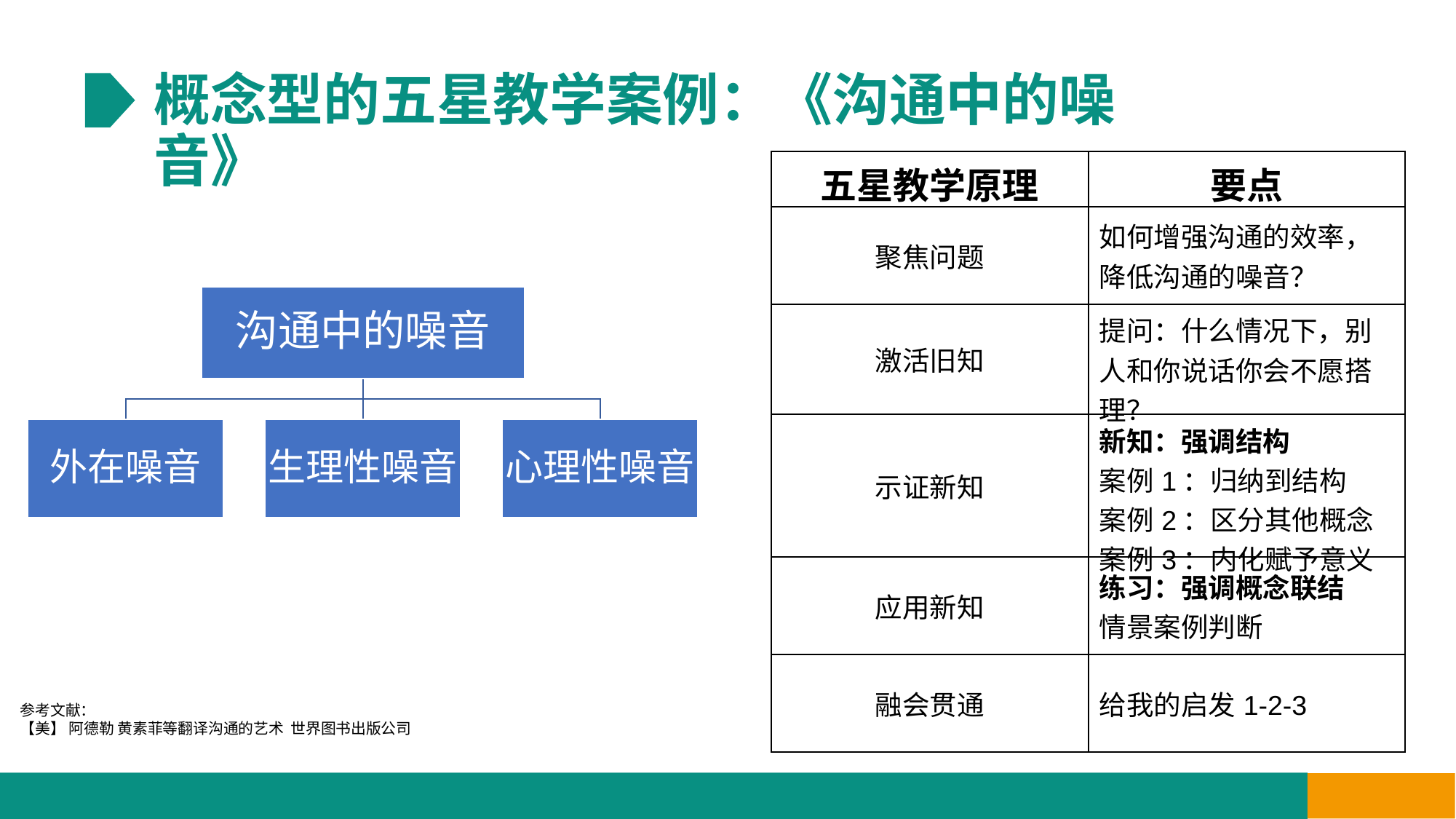

概念型的五星教学案例：《沟通中的噪音》
沟通中的噪音
外在噪音
生理性噪音
心理性噪音
| 五星教学原理 | 要点 |
| --- | --- |
| 聚焦问题 | 如何增强沟通的效率，降低沟通的噪音？ |
| 激活旧知 | 提问：什么情况下，别人和你说话你会不愿搭理？ |
| 示证新知 | 新知：强调结构 案例1：归纳到结构 案例2：区分其他概念 案例3：内化赋予意义 |
| 应用新知 | 练习：强调概念联结 情景案例判断 |
| 融会贯通 | 给我的启发1-2-3 |
参考文献：
【美】 阿德勒 黄素菲等翻译沟通的艺术  世界图书出版公司